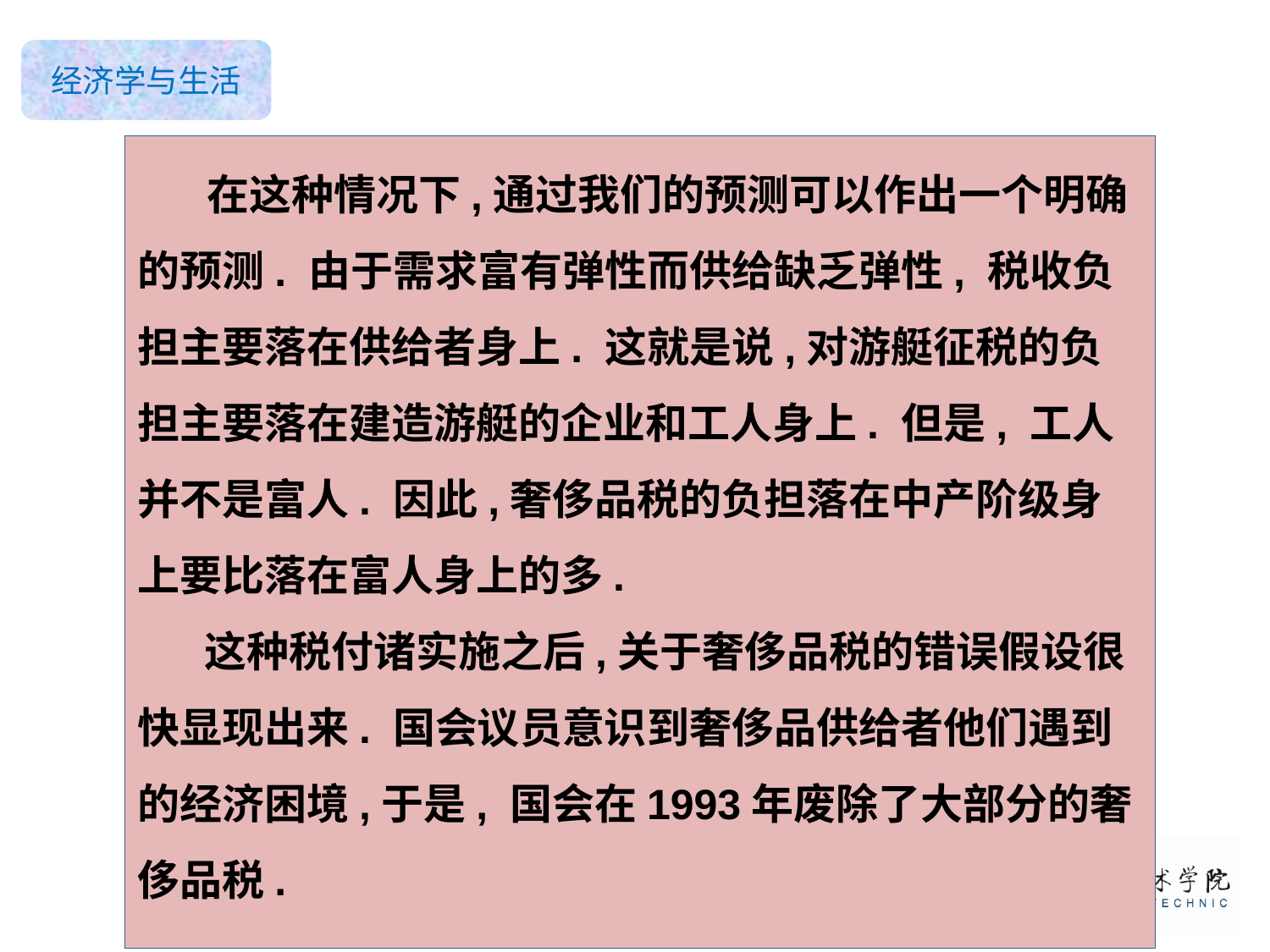

在这种情况下,通过我们的预测可以作出一个明确的预测. 由于需求富有弹性而供给缺乏弹性, 税收负担主要落在供给者身上. 这就是说,对游艇征税的负担主要落在建造游艇的企业和工人身上. 但是, 工人并不是富人. 因此,奢侈品税的负担落在中产阶级身上要比落在富人身上的多.
    这种税付诸实施之后,关于奢侈品税的错误假设很快显现出来. 国会议员意识到奢侈品供给者他们遇到的经济困境,于是, 国会在1993年废除了大部分的奢侈品税.